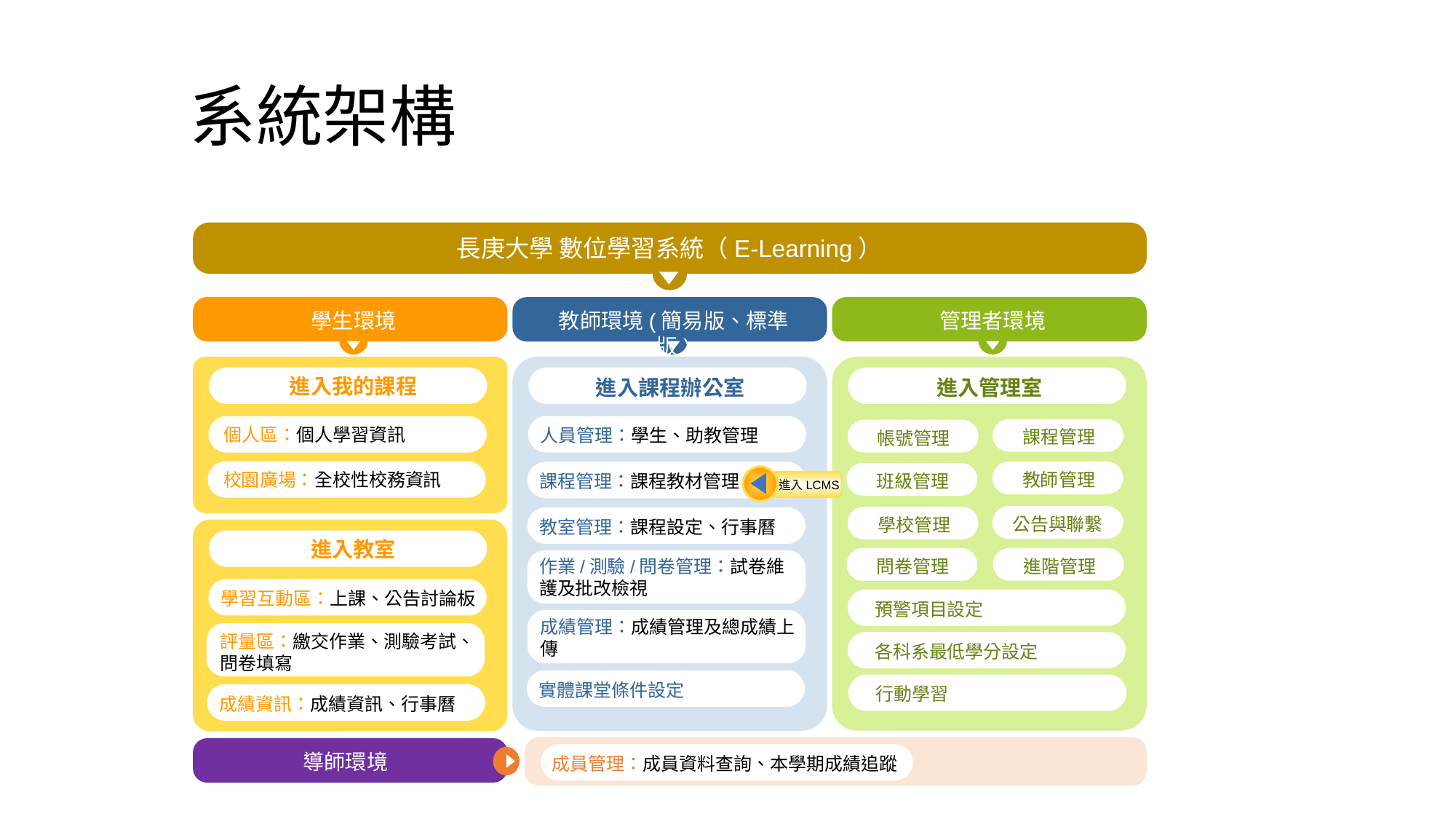

系統架構

長庚大學 數位學習系統（E-Learning）

學生環境
管理者環境
教師環境(簡易版、標準版)

進入我的課程

進入課程辦公室
進入管理室

個人區：個人學習資訊

人員管理：學生、助教管理

課程管理

帳號管理

校園廣場：全校性校務資訊

教師管理

課程管理：課程教材管理

班級管理

進入LCMS

公告與聯繫

學校管理

教室管理：課程設定、行事曆

進入教室

學習互動區：上課、公告討論板

評量區：繳交作業、測驗考試、問卷填寫

成績資訊：成績資訊、行事曆

進階管理

問卷管理
作業/測驗/問卷管理：試卷維護及批改檢視

預警項目設定
成績管理：成績管理及總成績上傳

各科系最低學分設定

實體課堂條件設定

行動學習

導師環境

成員管理：成員資料查詢、本學期成績追蹤